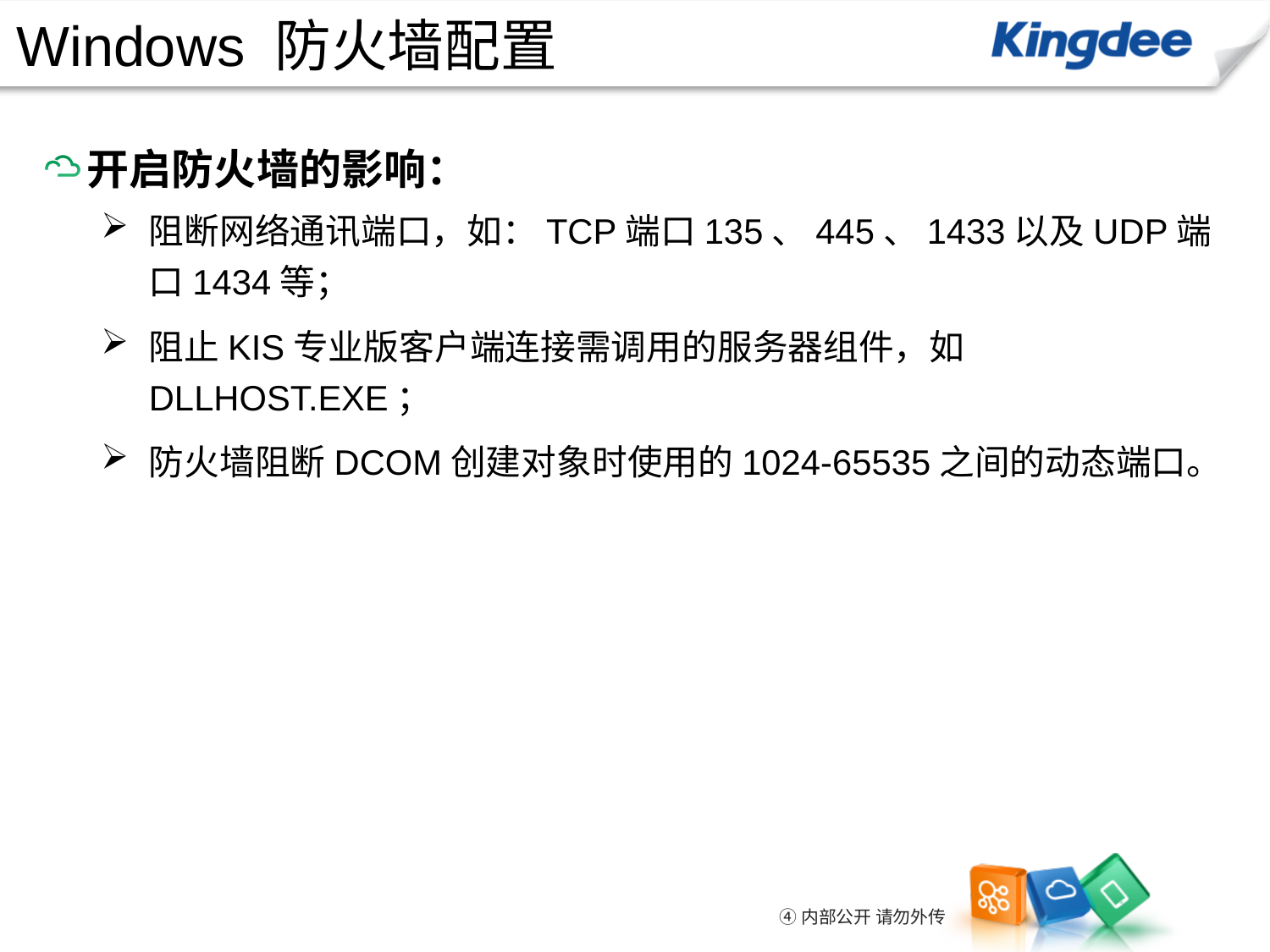

Windows 防火墙配置
开启防火墙的影响：
阻断网络通讯端口，如：TCP端口135、445、1433以及UDP端口1434等；
阻止KIS专业版客户端连接需调用的服务器组件，如DLLHOST.EXE；
防火墙阻断DCOM创建对象时使用的1024-65535之间的动态端口。